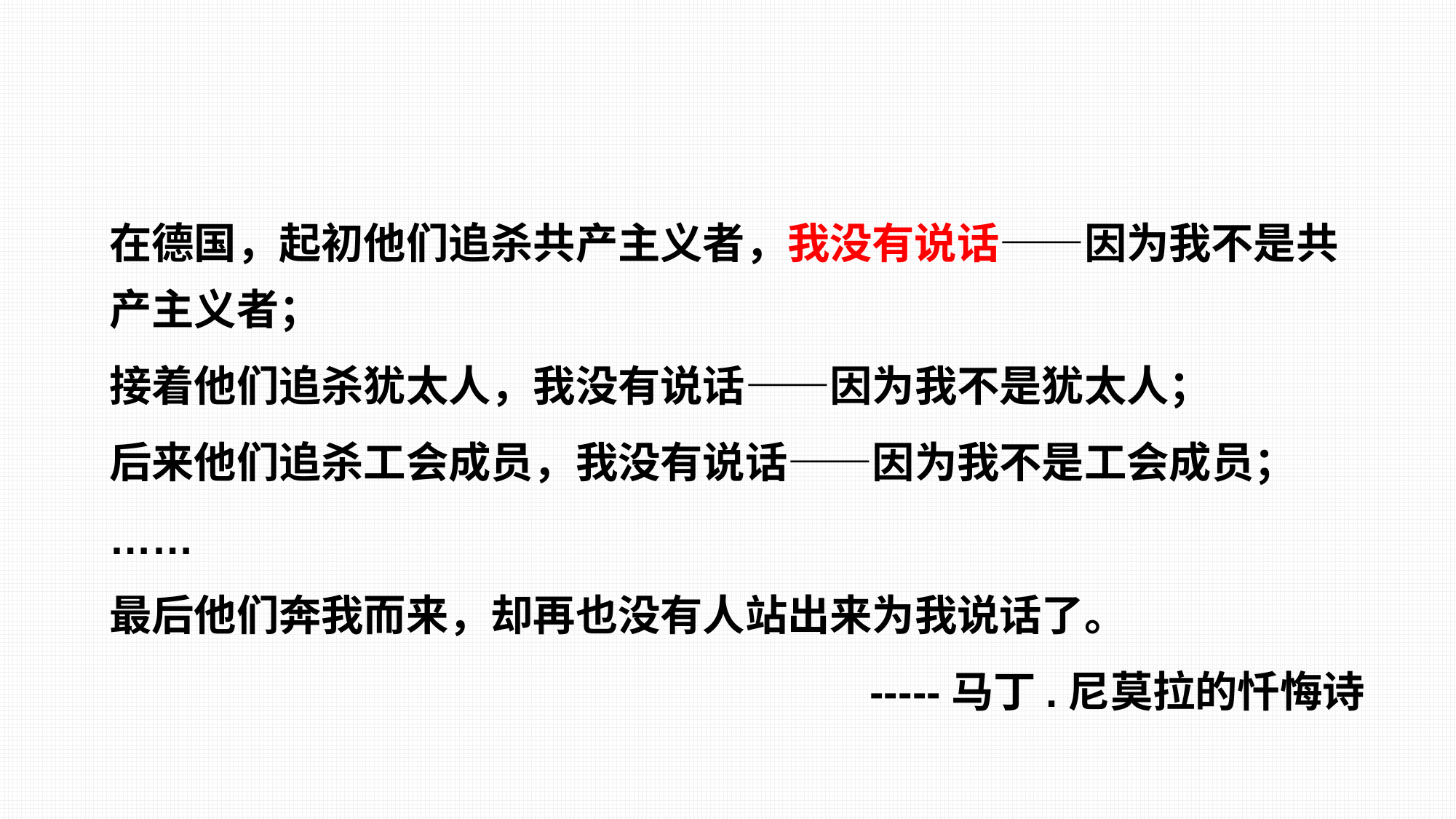

在德国，起初他们追杀共产主义者，我没有说话——因为我不是共产主义者；
接着他们追杀犹太人，我没有说话——因为我不是犹太人；
后来他们追杀工会成员，我没有说话——因为我不是工会成员；
……
最后他们奔我而来，却再也没有人站出来为我说话了。
-----马丁.尼莫拉的忏悔诗